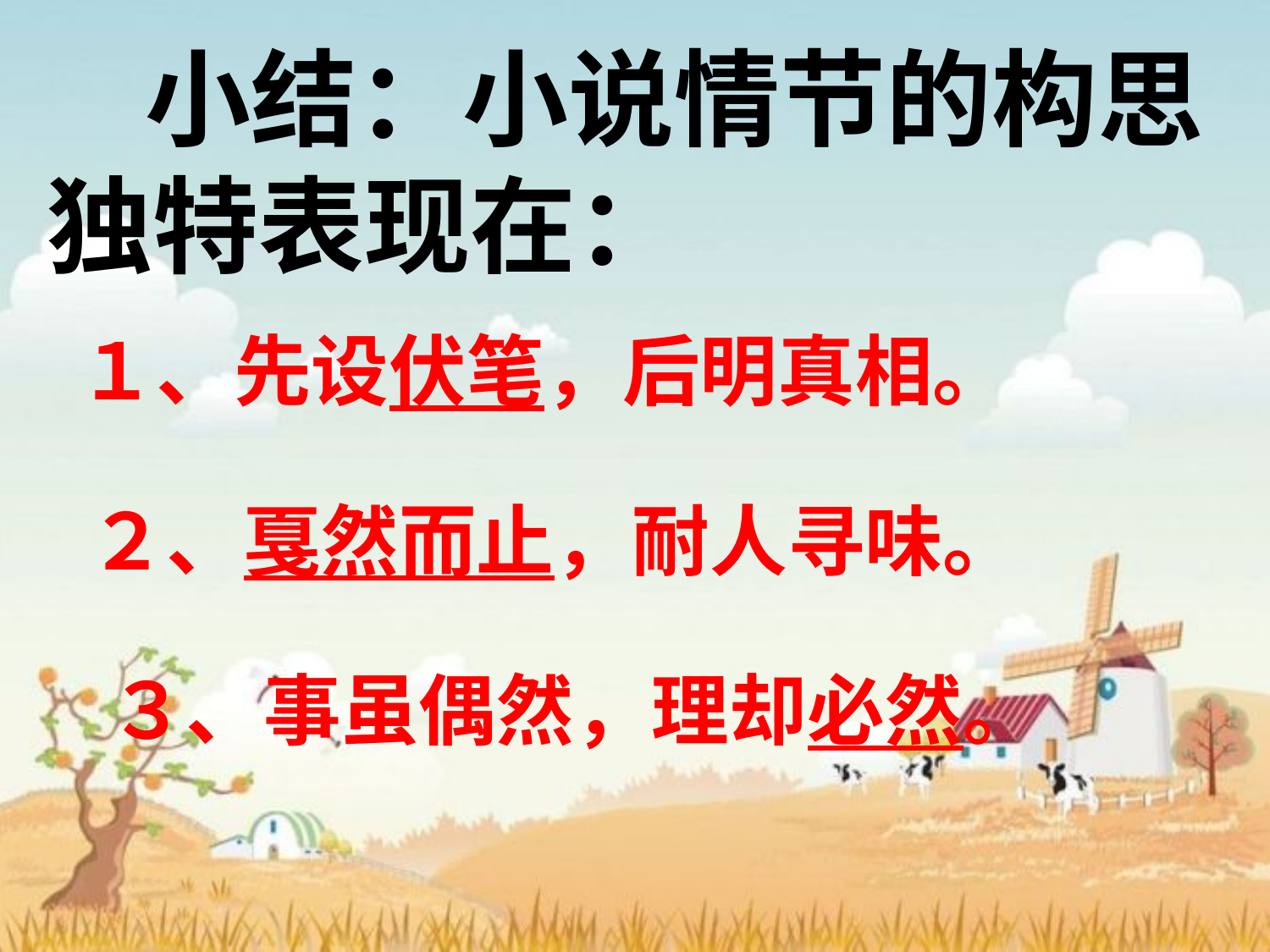

小结：小说情节的构思独特表现在：
１、先设伏笔，后明真相。
２、戛然而止，耐人寻味。
３、事虽偶然，理却必然。